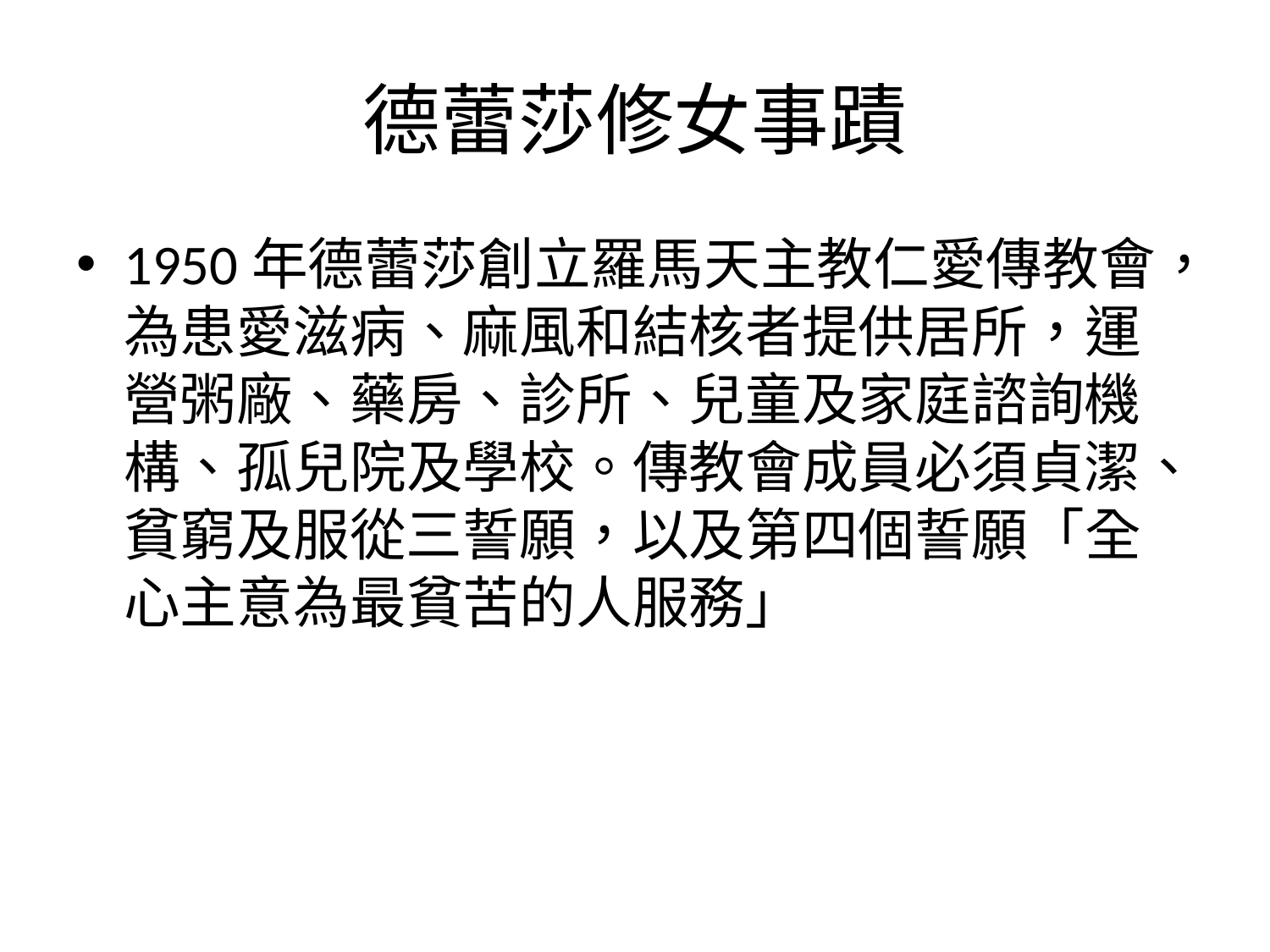

# 德蕾莎修女事蹟
1950年德蕾莎創立羅馬天主教仁愛傳教會，為患愛滋病、麻風和結核者提供居所，運營粥廠、藥房、診所、兒童及家庭諮詢機構、孤兒院及學校。傳教會成員必須貞潔、貧窮及服從三誓願，以及第四個誓願「全心主意為最貧苦的人服務」